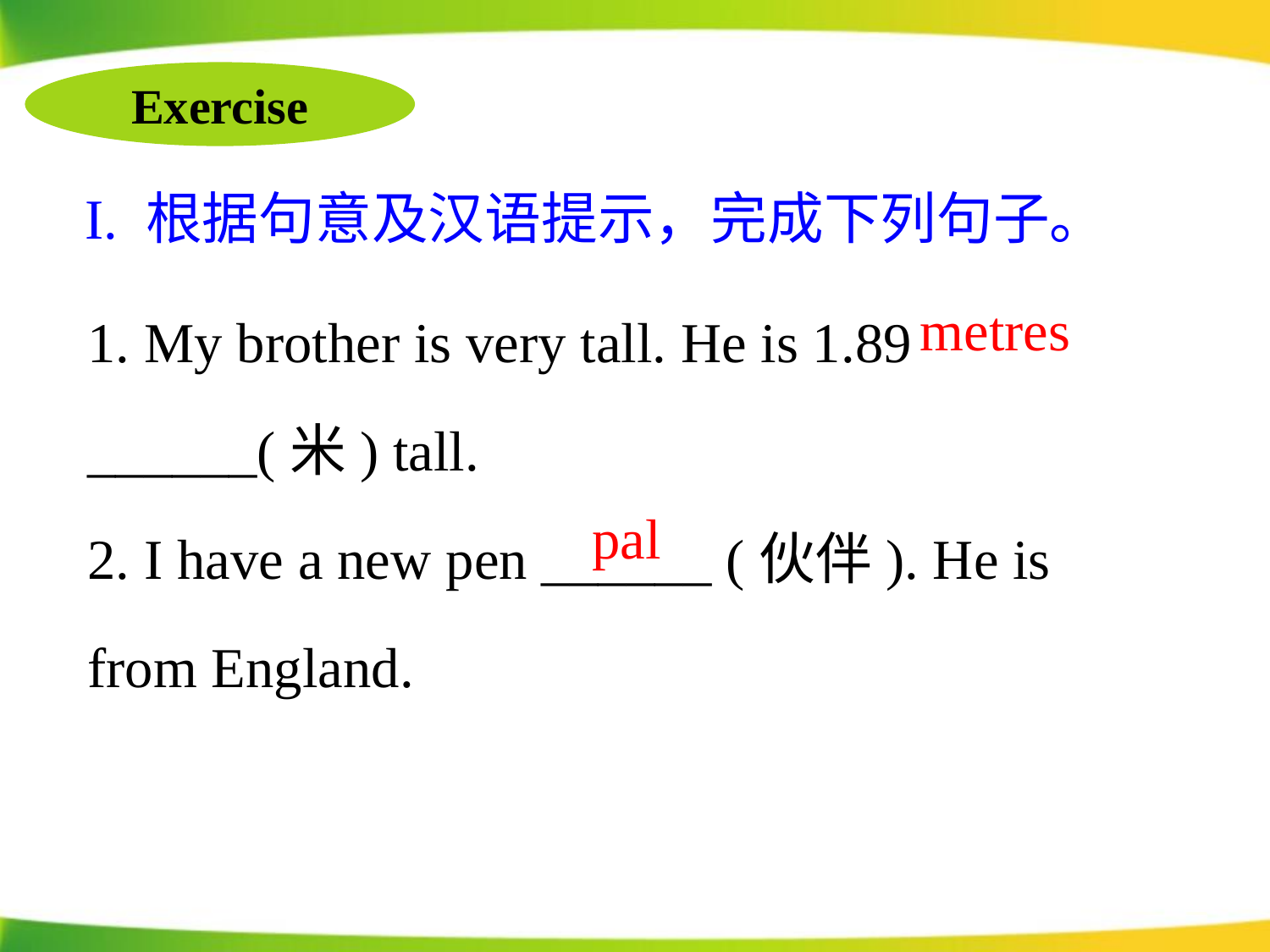

Exercise
I. 根据句意及汉语提示，完成下列句子。
1. My brother is very tall. He is 1.89 ______(米) tall.
2. I have a new pen ______ (伙伴). He is from England.
metres
pal